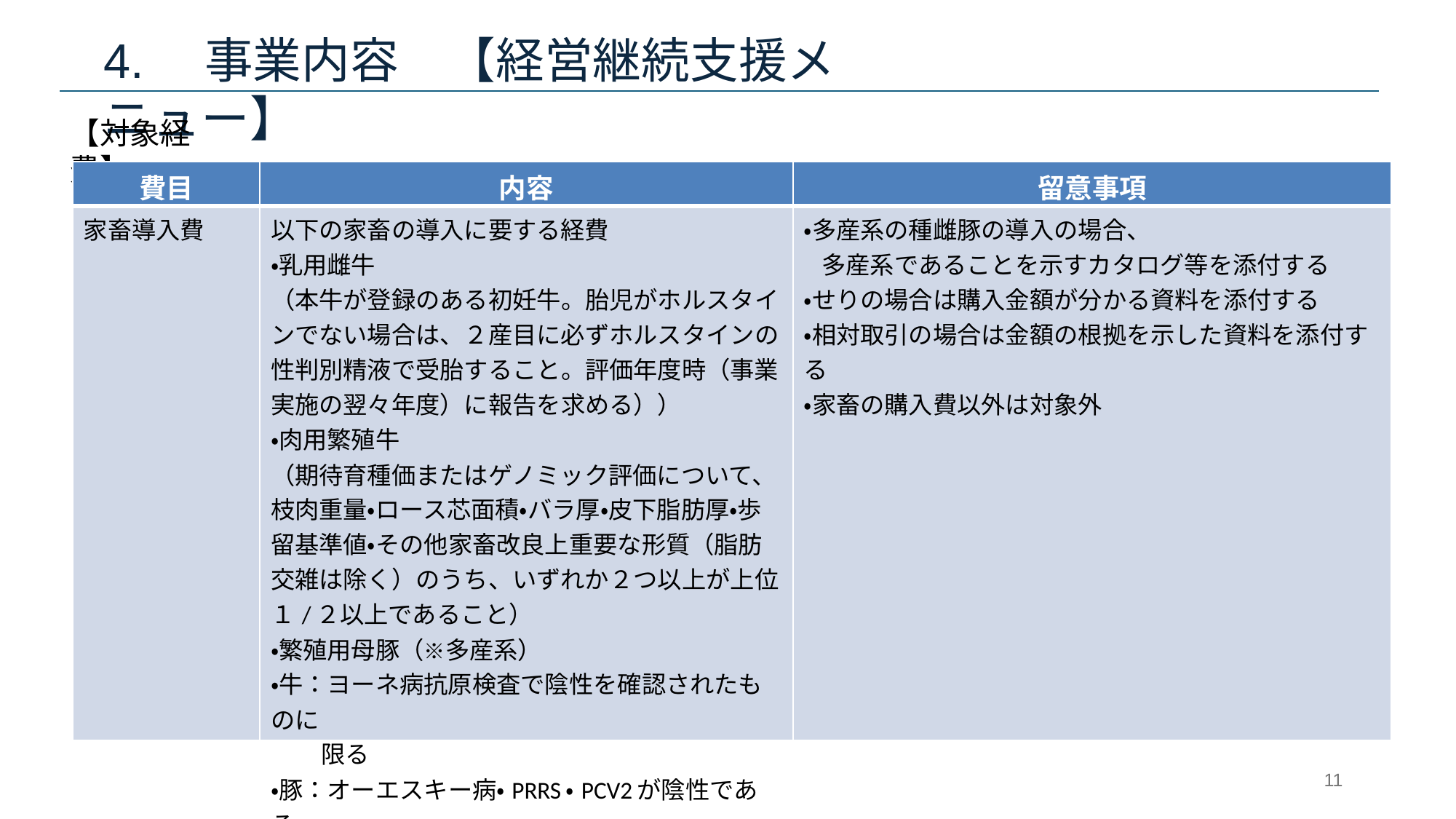

# 4.　事業内容　【経営継続支援メニュー】

【対象経費】

| 費目 | 内容 | 留意事項 |
| --- | --- | --- |
| 家畜導入費 | 以下の家畜の導入に要する経費 ・乳用雌牛 （本牛が登録のある初妊牛。胎児がホルスタインでない場合は、２産目に必ずホルスタインの性判別精液で受胎すること。評価年度時（事業実施の翌々年度）に報告を求める）） ・肉用繁殖牛 （期待育種価またはゲノミック評価について、枝肉重量・ロース芯面積・バラ厚・皮下脂肪厚・歩留基準値・その他家畜改良上重要な形質（脂肪交雑は除く）のうち、いずれか２つ以上が上位１/２以上であること） ・繁殖用母豚（※多産系） ・牛：ヨーネ病抗原検査で陰性を確認されたものに 限る ・豚：オーエスキー病・PRRS・PCV2が陰性である 　　　ことが確認されたものに限る | ・多産系の種雌豚の導入の場合、 多産系であることを示すカタログ等を添付する ・せりの場合は購入金額が分かる資料を添付する ・相対取引の場合は金額の根拠を示した資料を添付する ・家畜の購入費以外は対象外 |
11